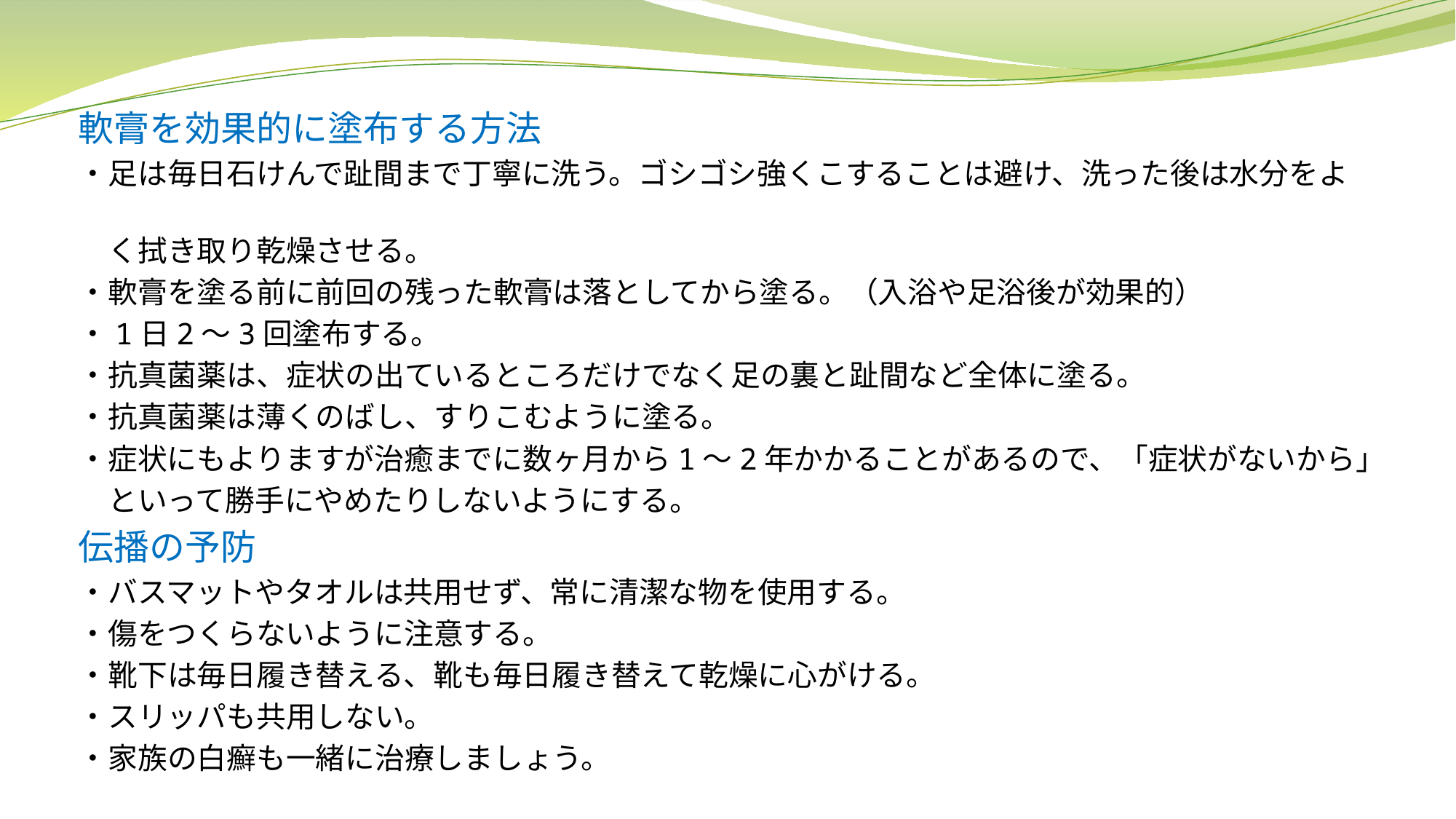

軟膏を効果的に塗布する方法
・足は毎日石けんで趾間まで丁寧に洗う。ゴシゴシ強くこすることは避け、洗った後は水分をよ
　く拭き取り乾燥させる。
・軟膏を塗る前に前回の残った軟膏は落としてから塗る。（入浴や足浴後が効果的）
・1日2～3回塗布する。
・抗真菌薬は、症状の出ているところだけでなく足の裏と趾間など全体に塗る。
・抗真菌薬は薄くのばし、すりこむように塗る。
・症状にもよりますが治癒までに数ヶ月から1～2年かかることがあるので、「症状がないから」
　といって勝手にやめたりしないようにする。
伝播の予防
・バスマットやタオルは共用せず、常に清潔な物を使用する。
・傷をつくらないように注意する。
・靴下は毎日履き替える、靴も毎日履き替えて乾燥に心がける。
・スリッパも共用しない。
・家族の白癬も一緒に治療しましょう。